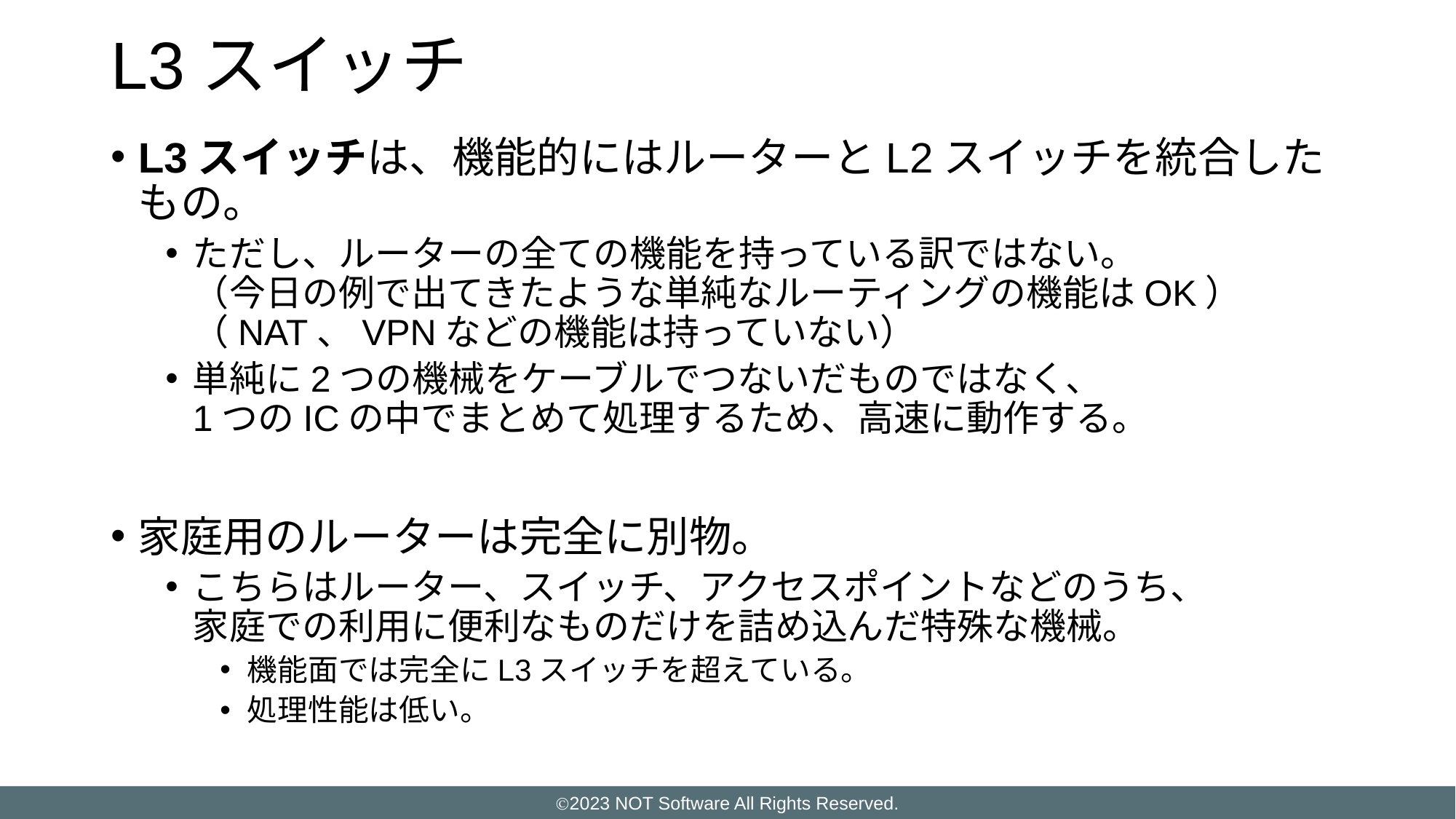

# L3スイッチ
L3スイッチは、機能的にはルーターとL2スイッチを統合したもの。
ただし、ルーターの全ての機能を持っている訳ではない。
（今日の例で出てきたような単純なルーティングの機能はOK）
（NAT、VPNなどの機能は持っていない）
単純に2つの機械をケーブルでつないだものではなく、
1つのICの中でまとめて処理するため、高速に動作する。

家庭用のルーターは完全に別物。
こちらはルーター、スイッチ、アクセスポイントなどのうち、
家庭での利用に便利なものだけを詰め込んだ特殊な機械。
機能面では完全にL3スイッチを超えている。
処理性能は低い。